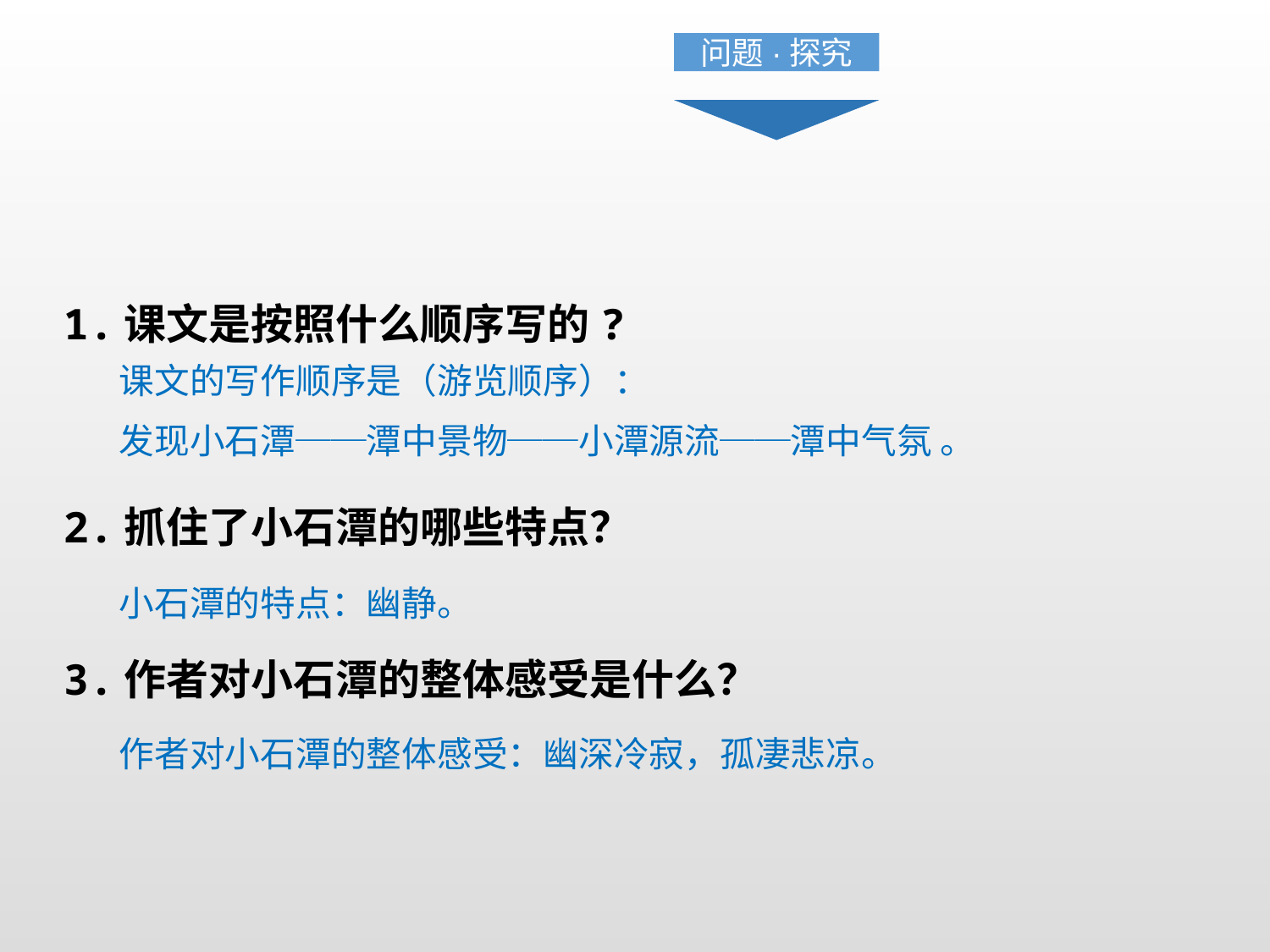

问题·探究

1.课文是按照什么顺序写的?

2.抓住了小石潭的哪些特点？

3.作者对小石潭的整体感受是什么？

课文的写作顺序是（游览顺序）：
发现小石潭──潭中景物──小潭源流──潭中气氛 。
小石潭的特点：幽静。
作者对小石潭的整体感受：幽深冷寂，孤凄悲凉。